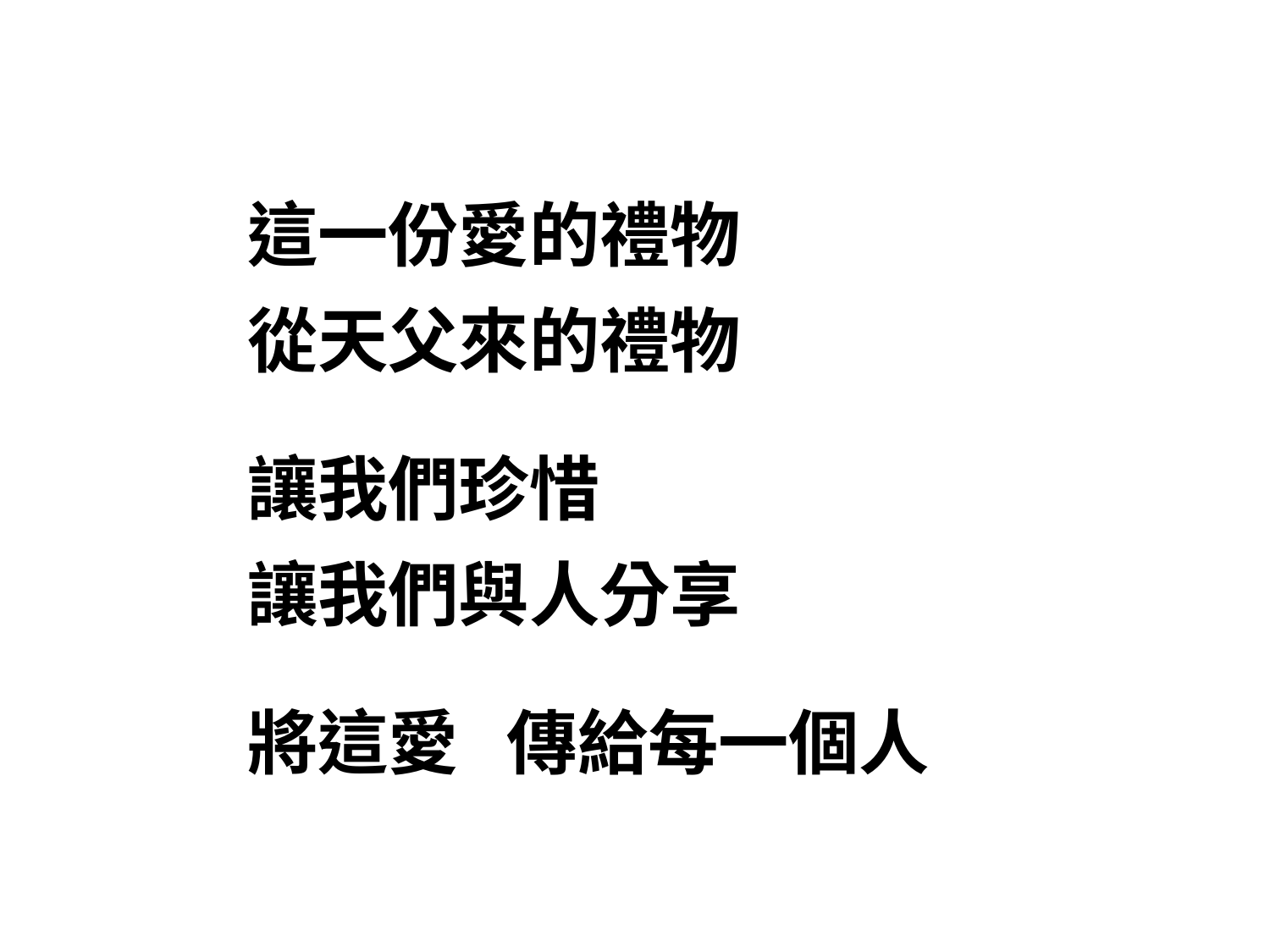

這一份愛的禮物
從天父來的禮物

讓我們珍惜
讓我們與人分享

將這愛   傳給每一個人